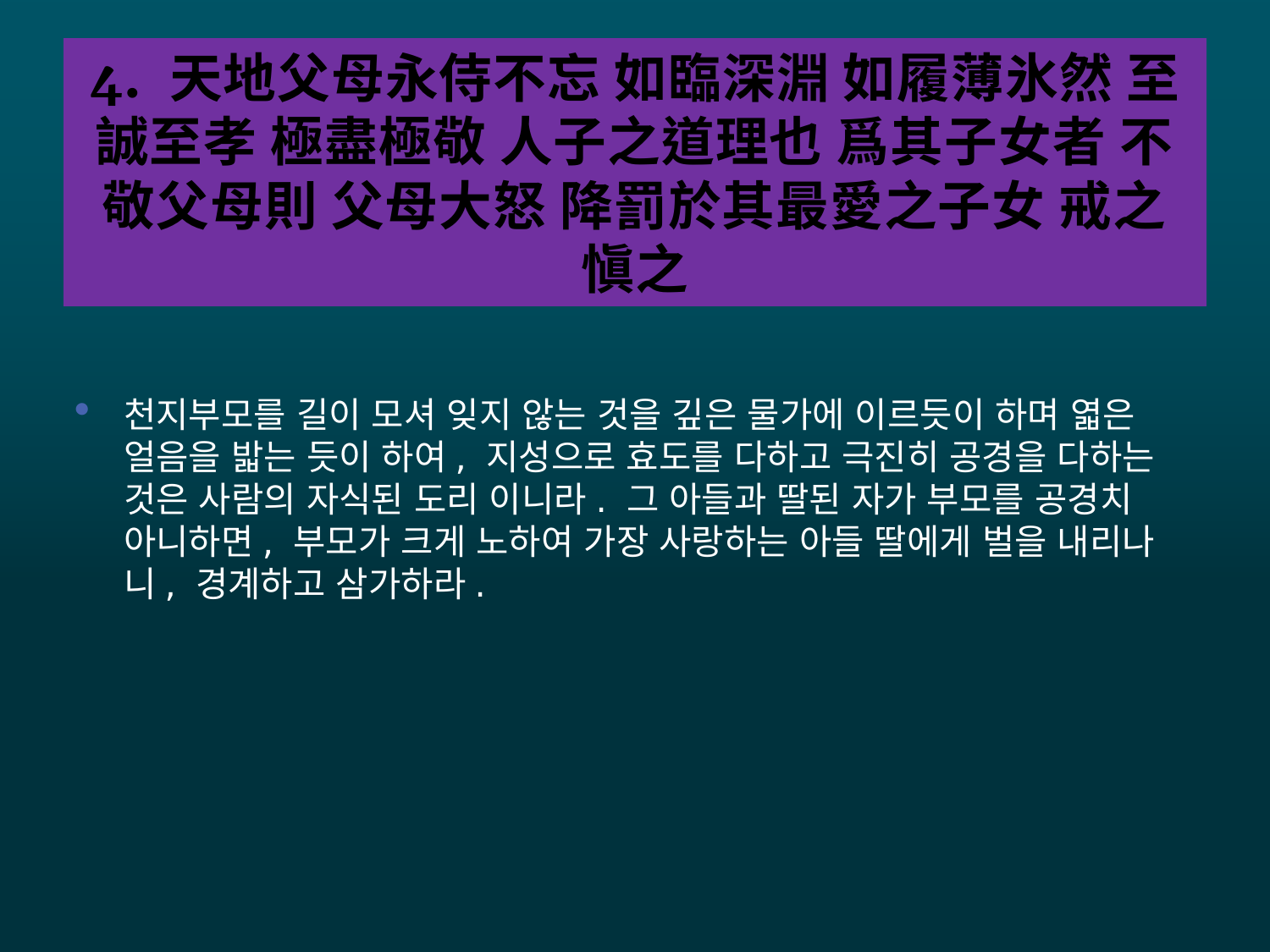

# 4. 天地父母永侍不忘 如臨深淵 如履薄氷然 至誠至孝 極盡極敬 人子之道理也 爲其子女者 不敬父母則 父母大怒 降罰於其最愛之子女 戒之愼之
천지부모를 길이 모셔 잊지 않는 것을 깊은 물가에 이르듯이 하며 엷은 얼음을 밟는 듯이 하여, 지성으로 효도를 다하고 극진히 공경을 다하는 것은 사람의 자식된 도리 이니라. 그 아들과 딸된 자가 부모를 공경치 아니하면, 부모가 크게 노하여 가장 사랑하는 아들 딸에게 벌을 내리나니, 경계하고 삼가하라.